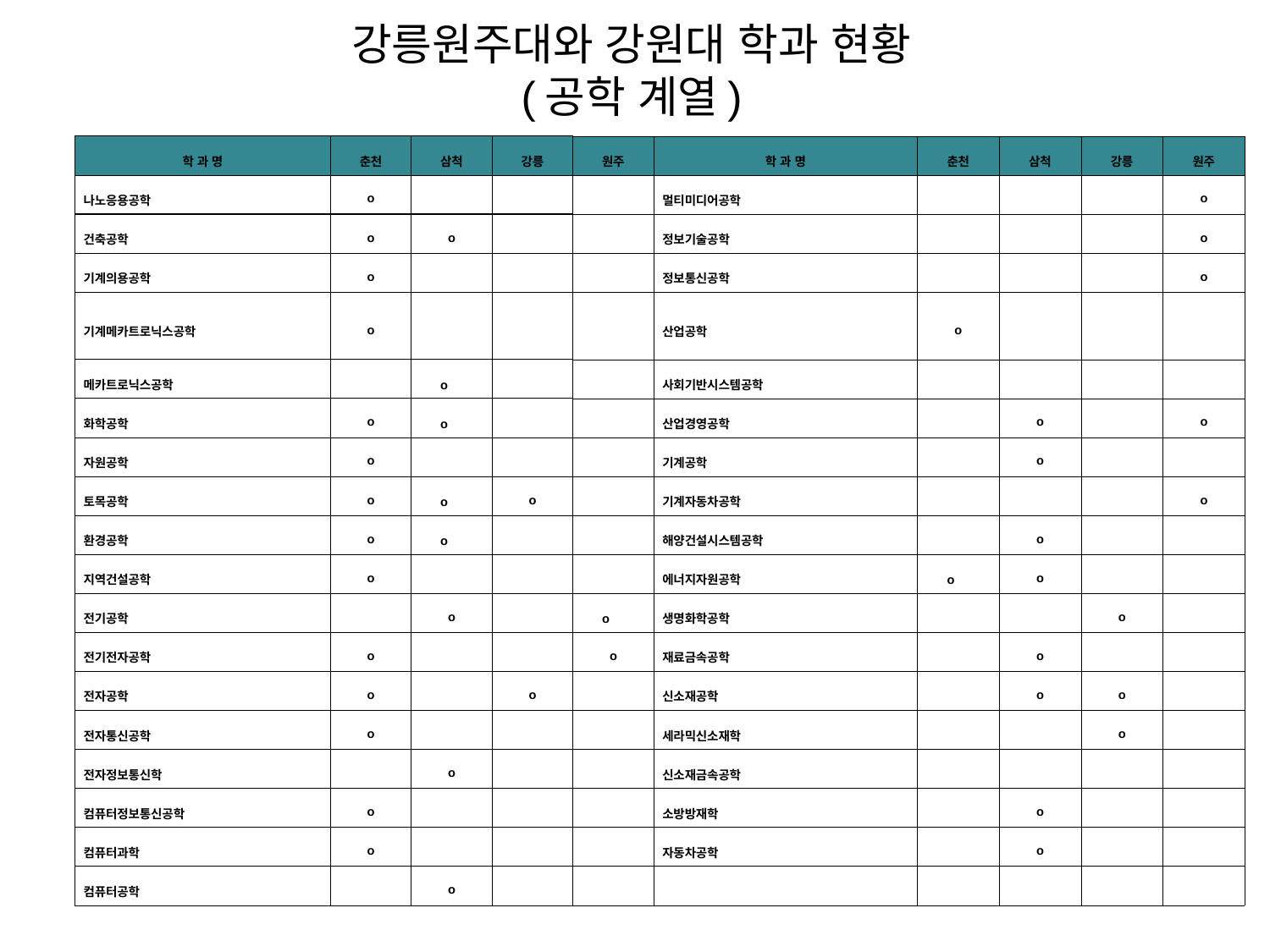

# 강릉원주대와 강원대 학과 현황 (공학 계열)
| 학 과 명 | 춘천 | 삼척 | 강릉 | 원주 | 학 과 명 | 춘천 | 삼척 | 강릉 | 원주 |
| --- | --- | --- | --- | --- | --- | --- | --- | --- | --- |
| 나노응용공학 | o |  |  |  | 멀티미디어공학 |  |  |  | o |
| 건축공학 | o | o |  |  | 정보기술공학 |  |  |  | o |
| 기계의용공학 | o |  |  |  | 정보통신공학 |  |  |  | o |
| 기계메카트로닉스공학 | o |  |  |  | 산업공학 | o |  |  |  |
| 메카트로닉스공학 |  | o |  |  | 사회기반시스템공학 |  |  |  |  |
| 화학공학 | o | o |  |  | 산업경영공학 |  | o |  | o |
| 자원공학 | o |  |  |  | 기계공학 |  | o |  |  |
| 토목공학 | o | o | o |  | 기계자동차공학 |  |  |  | o |
| 환경공학 | o | o |  |  | 해양건설시스템공학 |  | o |  |  |
| 지역건설공학 | o |  |  |  | 에너지자원공학 | o | o |  |  |
| 전기공학 |  | o |  | o | 생명화학공학 |  |  | o |  |
| 전기전자공학 | o |  |  | o | 재료금속공학 |  | o |  |  |
| 전자공학 | o |  | o |  | 신소재공학 |  | o | o |  |
| 전자통신공학 | o |  |  |  | 세라믹신소재학 |  |  | o |  |
| 전자정보통신학 |  | o |  |  | 신소재금속공학 |  |  |  |  |
| 컴퓨터정보통신공학 | o |  |  |  | 소방방재학 |  | o |  |  |
| 컴퓨터과학 | o |  |  |  | 자동차공학 |  | o |  |  |
| 컴퓨터공학 |  | o |  |  |  |  |  |  |  |